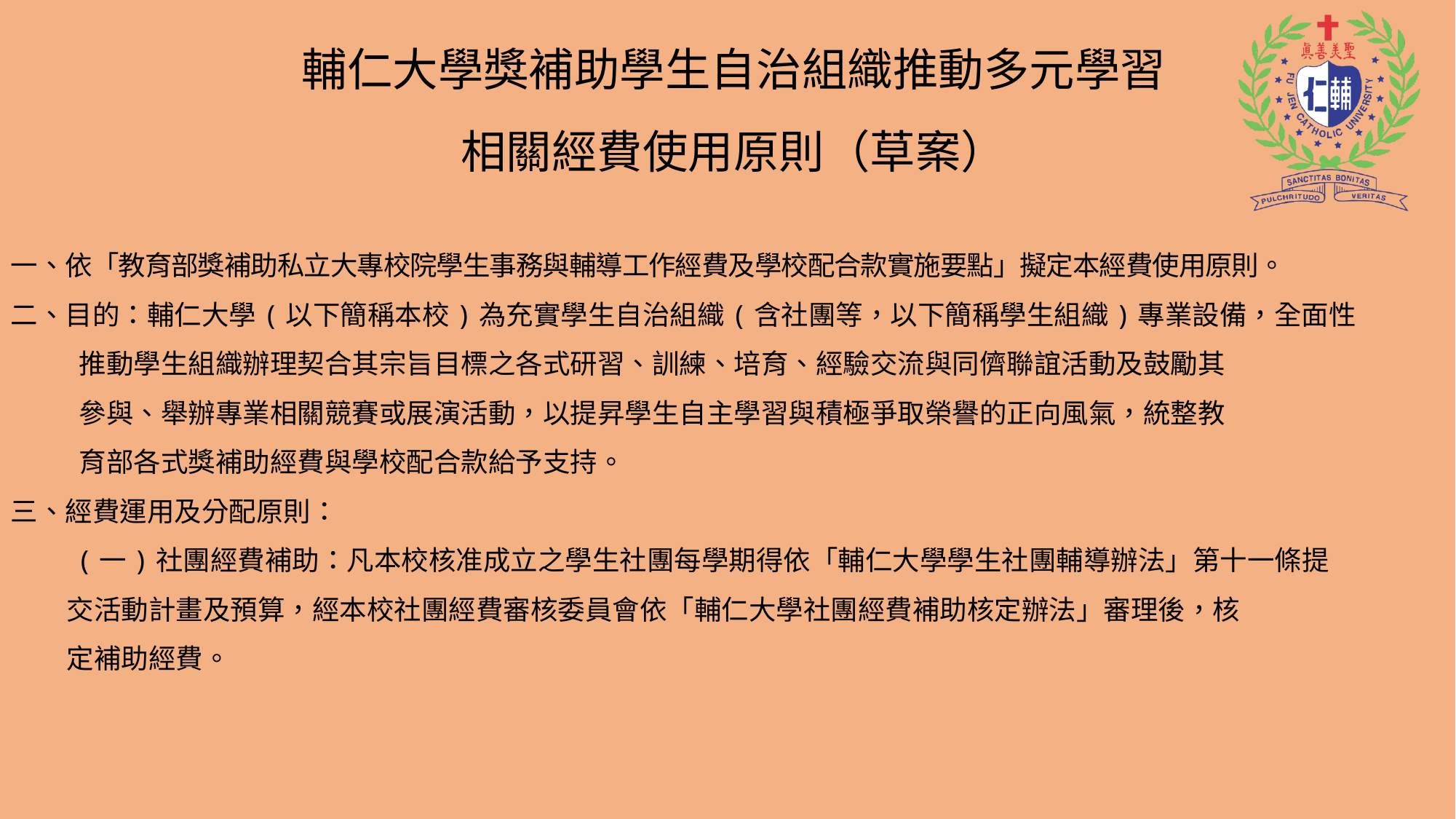

輔仁大學獎補助學生自治組織推動多元學習
相關經費使用原則（草案）

一、依「教育部獎補助私立大專校院學生事務與輔導工作經費及學校配合款實施要點」擬定本經費使用原則。
二、目的：輔仁大學(以下簡稱本校)為充實學生自治組織(含社團等，以下簡稱學生組織)專業設備，全面性
          推動學生組織辦理契合其宗旨目標之各式研習、訓練、培育、經驗交流與同儕聯誼活動及鼓勵其
          參與、舉辦專業相關競賽或展演活動，以提昇學生自主學習與積極爭取榮譽的正向風氣，統整教
          育部各式獎補助經費與學校配合款給予支持。
三、經費運用及分配原則：
    (一)社團經費補助：凡本校核准成立之學生社團每學期得依「輔仁大學學生社團輔導辦法」第十一條提
        交活動計畫及預算，經本校社團經費審核委員會依「輔仁大學社團經費補助核定辦法」審理後，核
        定補助經費。